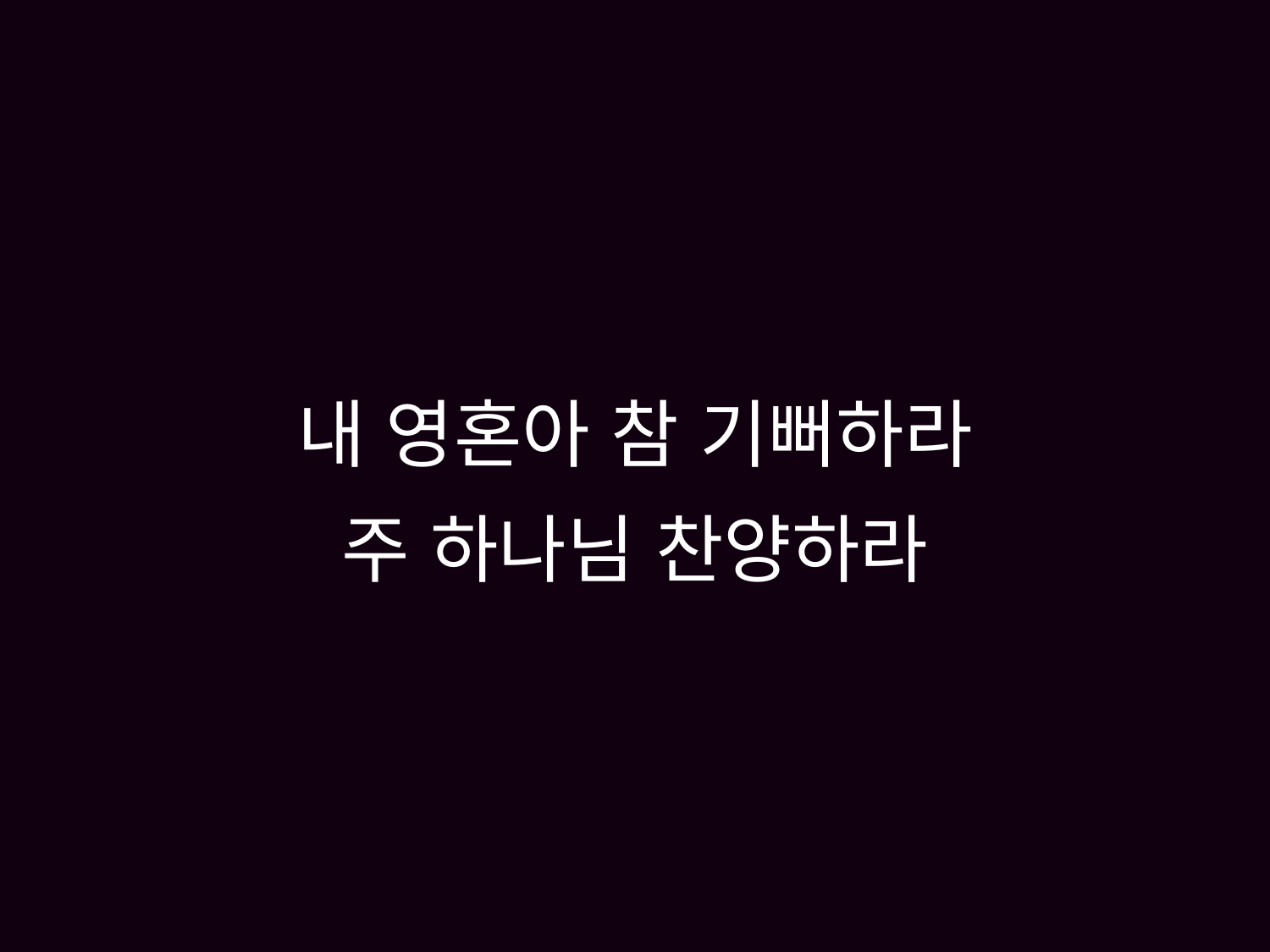

# 내 영혼아 참 기뻐하라 주 하나님 찬양하라